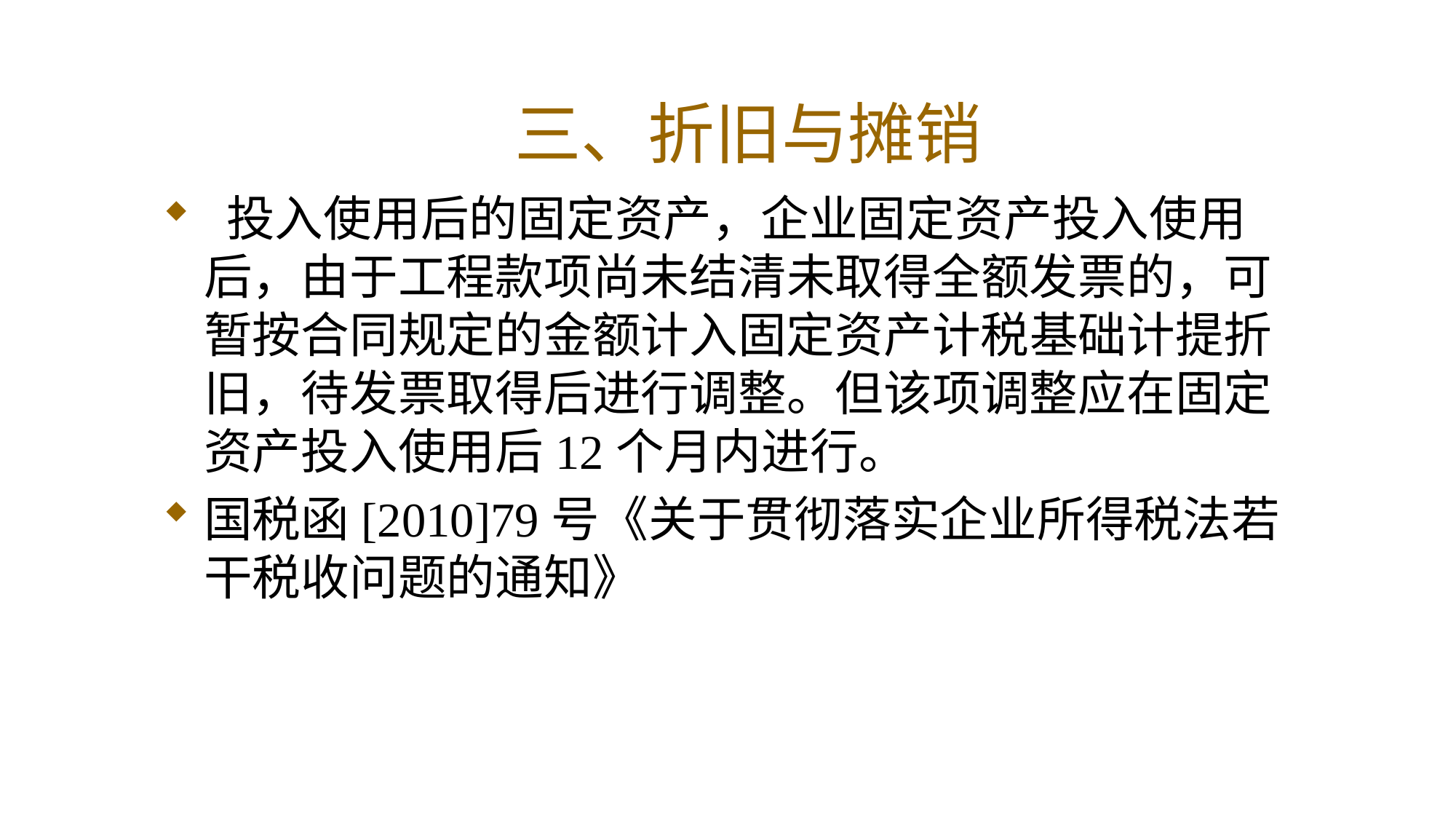

# 三、折旧与摊销
 投入使用后的固定资产，企业固定资产投入使用后，由于工程款项尚未结清未取得全额发票的，可暂按合同规定的金额计入固定资产计税基础计提折旧，待发票取得后进行调整。但该项调整应在固定资产投入使用后12个月内进行。
国税函[2010]79号《关于贯彻落实企业所得税法若干税收问题的通知》